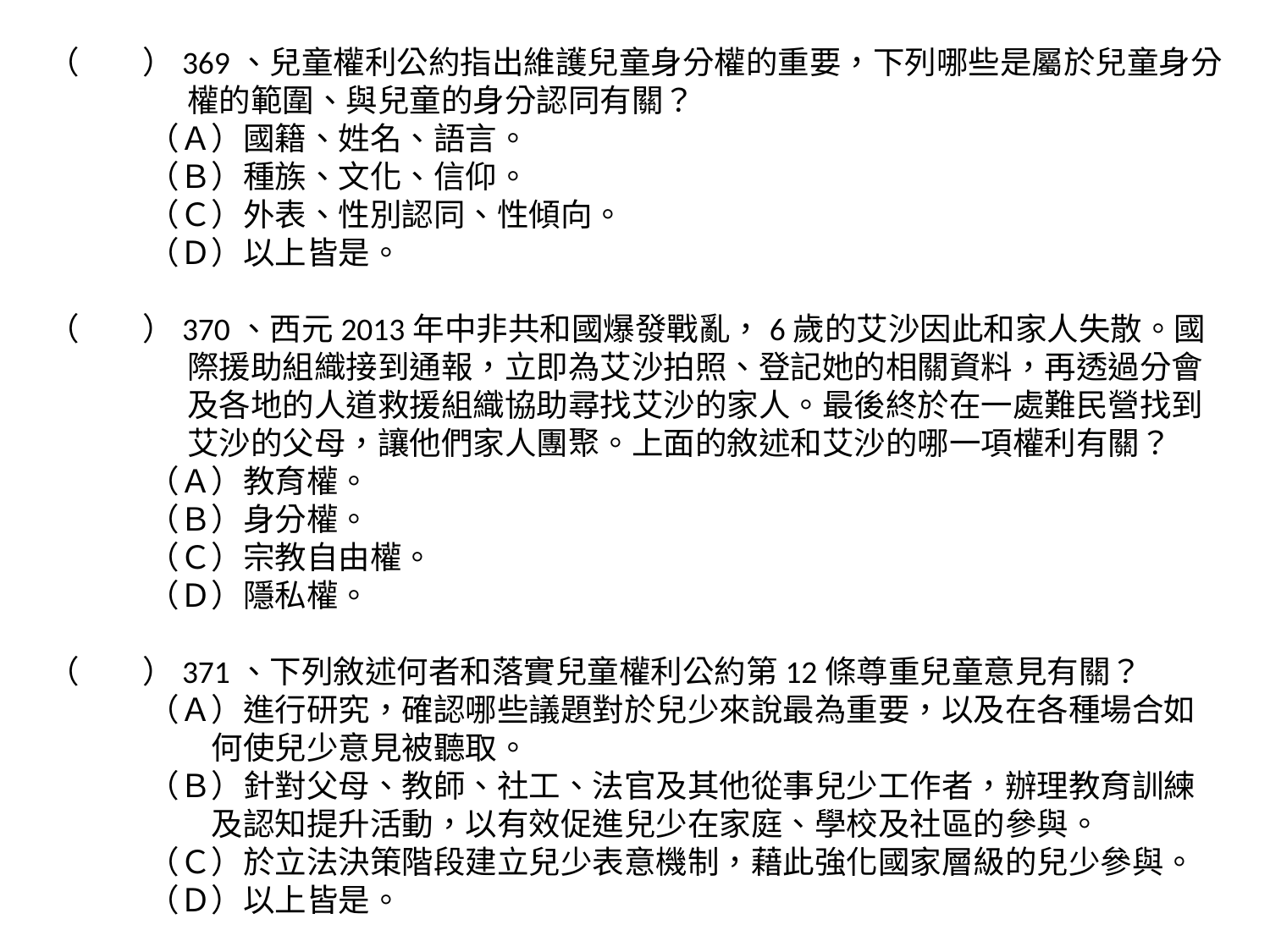

（　　）369、兒童權利公約指出維護兒童身分權的重要，下列哪些是屬於兒童身分權的範圍、與兒童的身分認同有關？
（Ａ）國籍、姓名、語言。
（Ｂ）種族、文化、信仰。
（Ｃ）外表、性別認同、性傾向。
（Ｄ）以上皆是。

（　　）370、西元2013年中非共和國爆發戰亂，6歲的艾沙因此和家人失散。國際援助組織接到通報，立即為艾沙拍照、登記她的相關資料，再透過分會及各地的人道救援組織協助尋找艾沙的家人。最後終於在一處難民營找到艾沙的父母，讓他們家人團聚。上面的敘述和艾沙的哪一項權利有關？
（Ａ）教育權。
（Ｂ）身分權。
（Ｃ）宗教自由權。
（Ｄ）隱私權。

（　　）371、下列敘述何者和落實兒童權利公約第12條尊重兒童意見有關？
（Ａ）進行研究，確認哪些議題對於兒少來說最為重要，以及在各種場合如何使兒少意見被聽取。
（Ｂ）針對父母、教師、社工、法官及其他從事兒少工作者，辦理教育訓練及認知提升活動，以有效促進兒少在家庭、學校及社區的參與。
（Ｃ）於立法決策階段建立兒少表意機制，藉此強化國家層級的兒少參與。
（Ｄ）以上皆是。